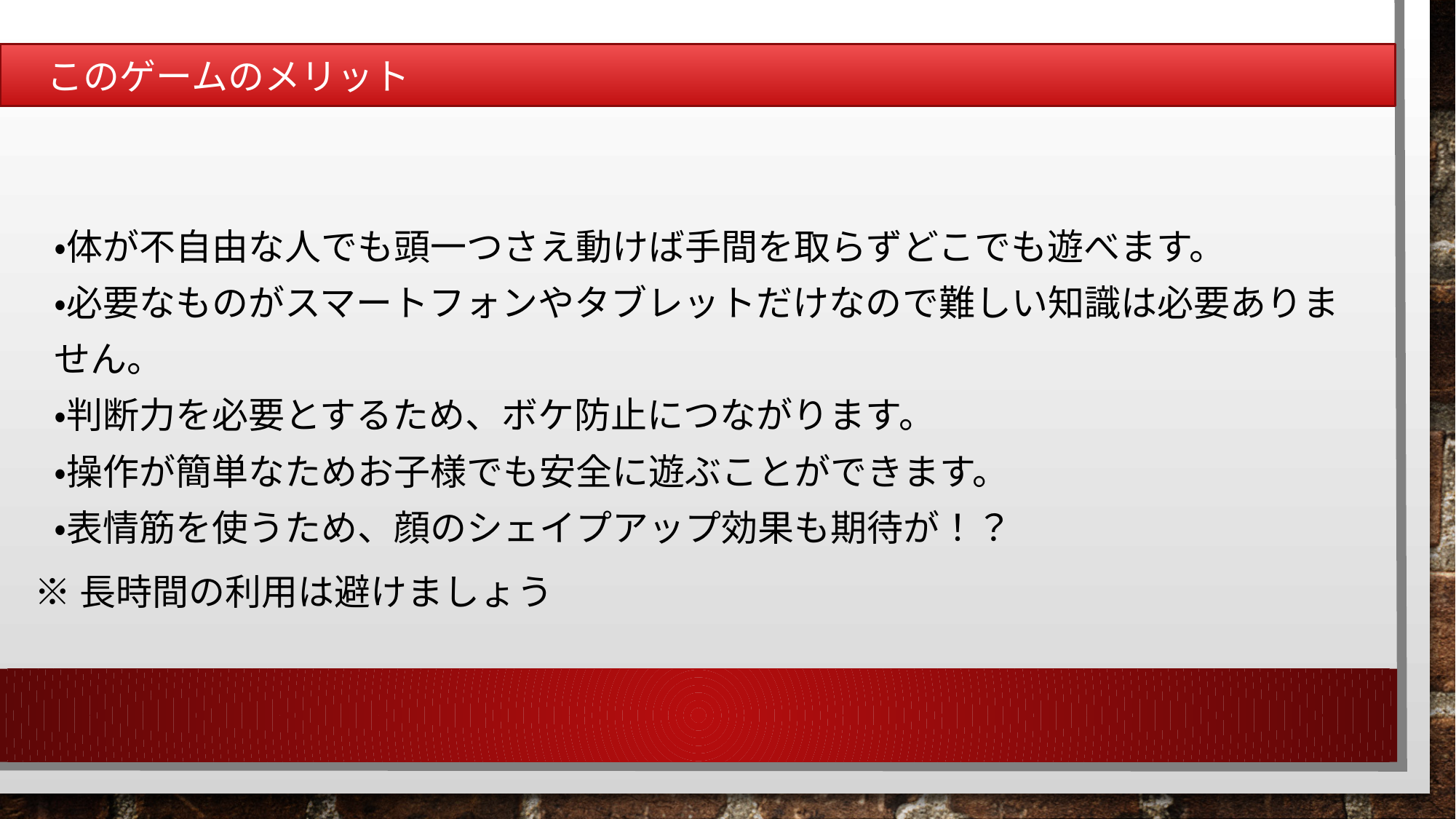

このゲームのメリット
・体が不自由な人でも頭一つさえ動けば手間を取らずどこでも遊べます。
・必要なものがスマートフォンやタブレットだけなので難しい知識は必要ありません。
・判断力を必要とするため、ボケ防止につながります。
・操作が簡単なためお子様でも安全に遊ぶことができます。
・表情筋を使うため、顔のシェイプアップ効果も期待が！？
※長時間の利用は避けましょう